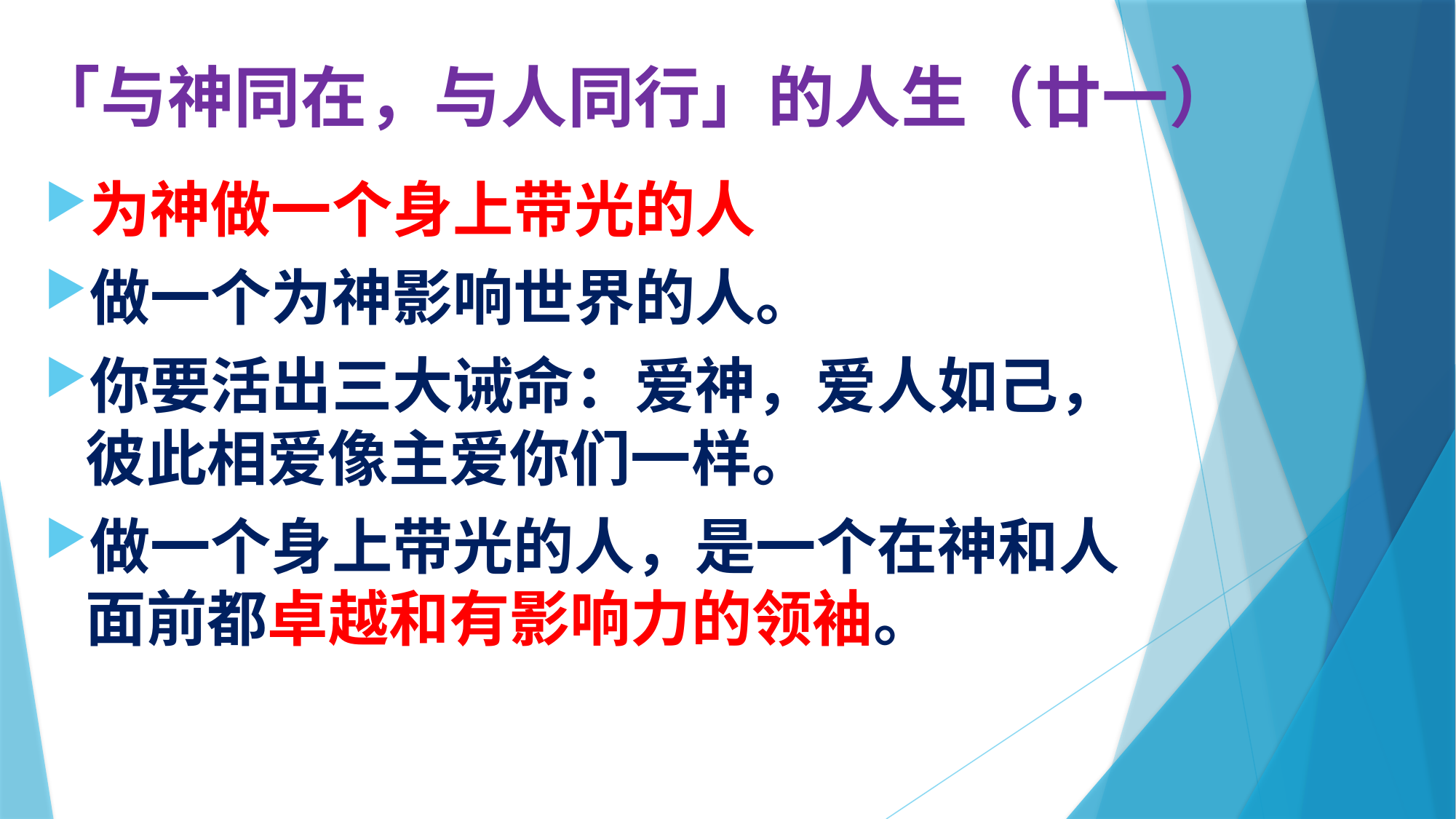

# 「与神同在，与人同行」的人生（廿一）
为神做一个身上带光的人
做一个为神影响世界的人。
你要活出三大诫命：爱神，爱人如己，彼此相爱像主爱你们一样。
做一个身上带光的人，是一个在神和人面前都卓越和有影响力的领袖。